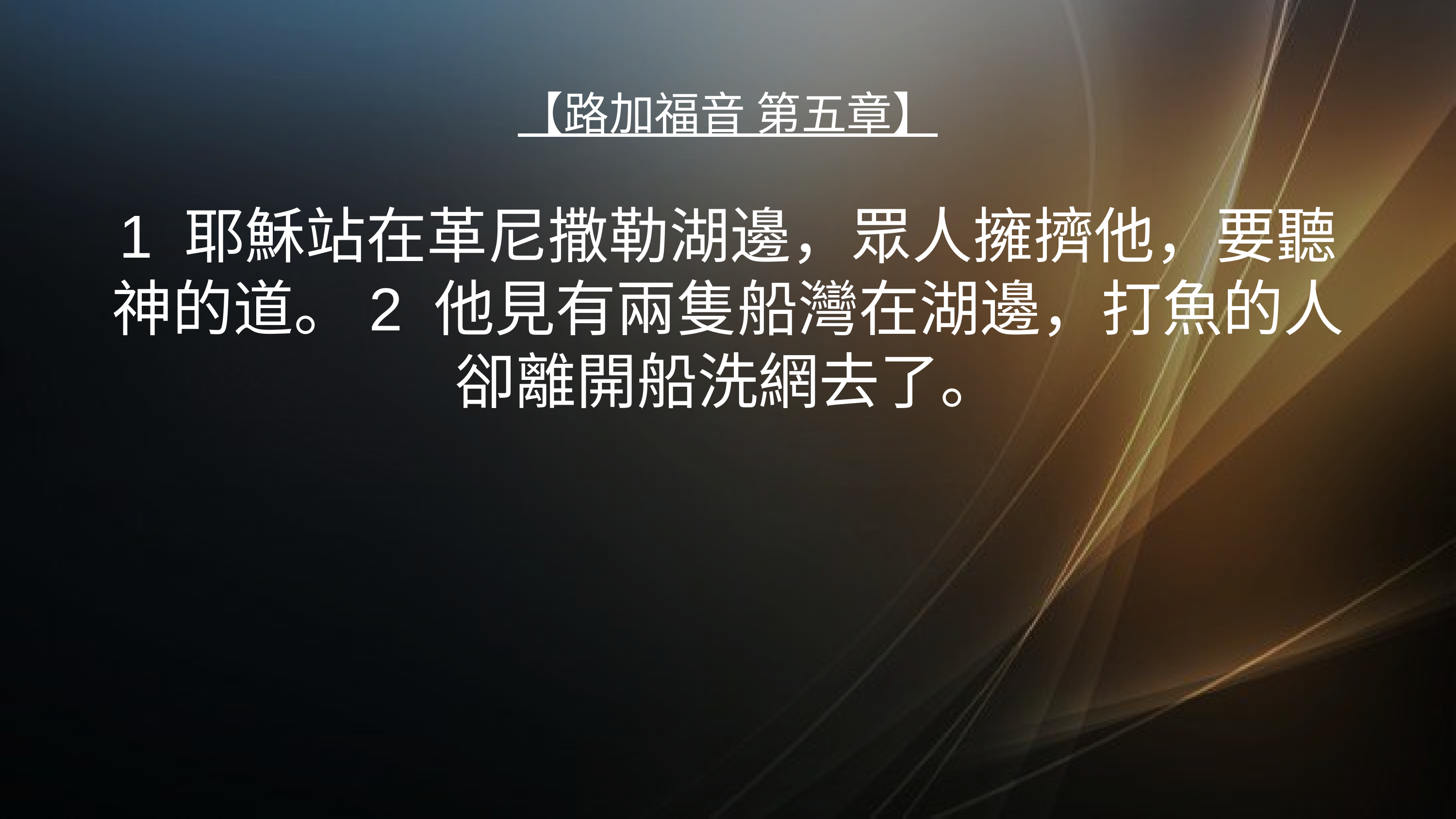

# 【路加福音 第五章】
1 耶穌站在革尼撒勒湖邊，眾人擁擠他，要聽神的道。2 他見有兩隻船灣在湖邊，打魚的人卻離開船洗網去了。